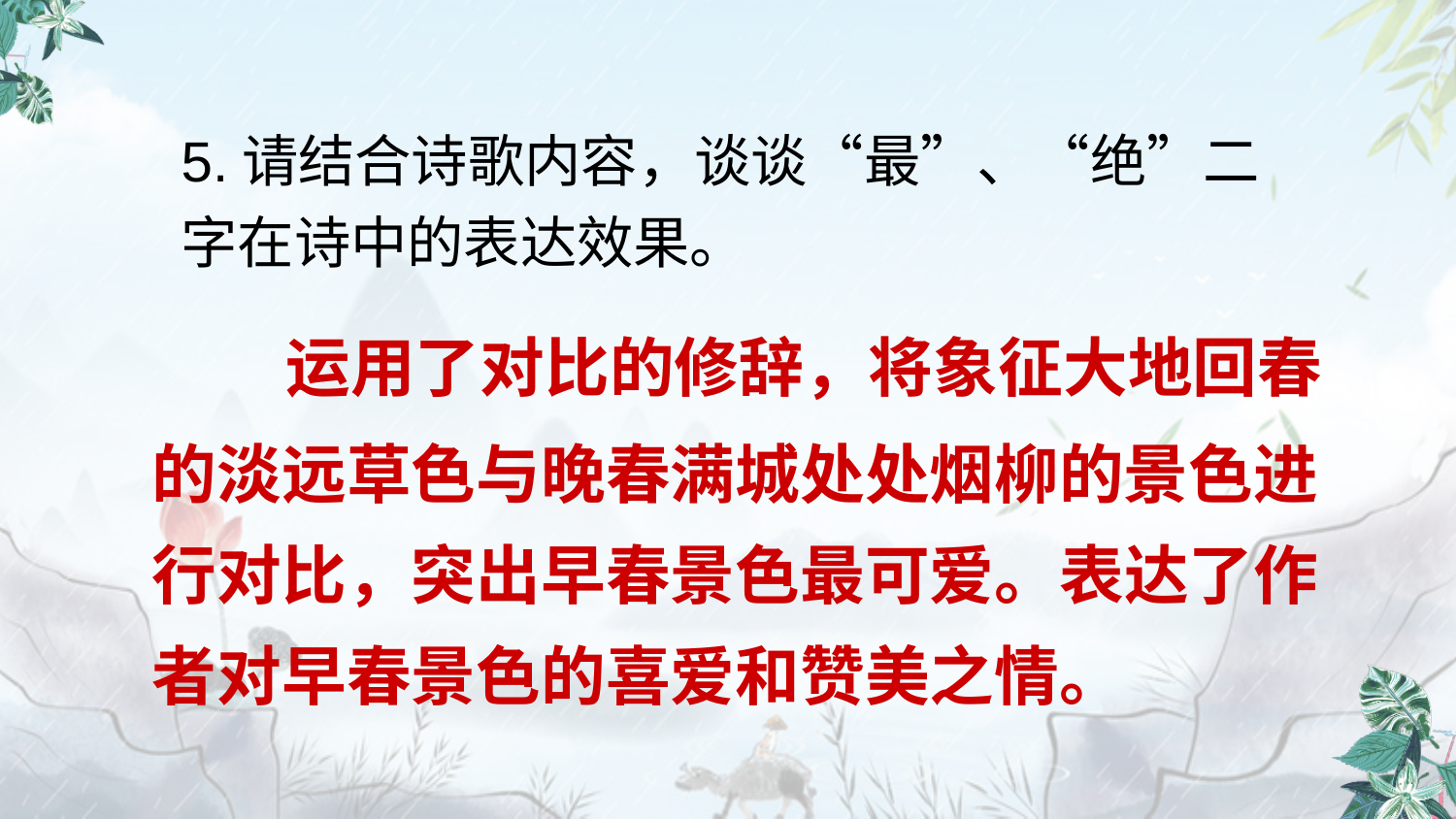

5.请结合诗歌内容，谈谈“最”、“绝”二字在诗中的表达效果。
      运用了对比的修辞，将象征大地回春的淡远草色与晚春满城处处烟柳的景色进行对比，突出早春景色最可爱。表达了作者对早春景色的喜爱和赞美之情。